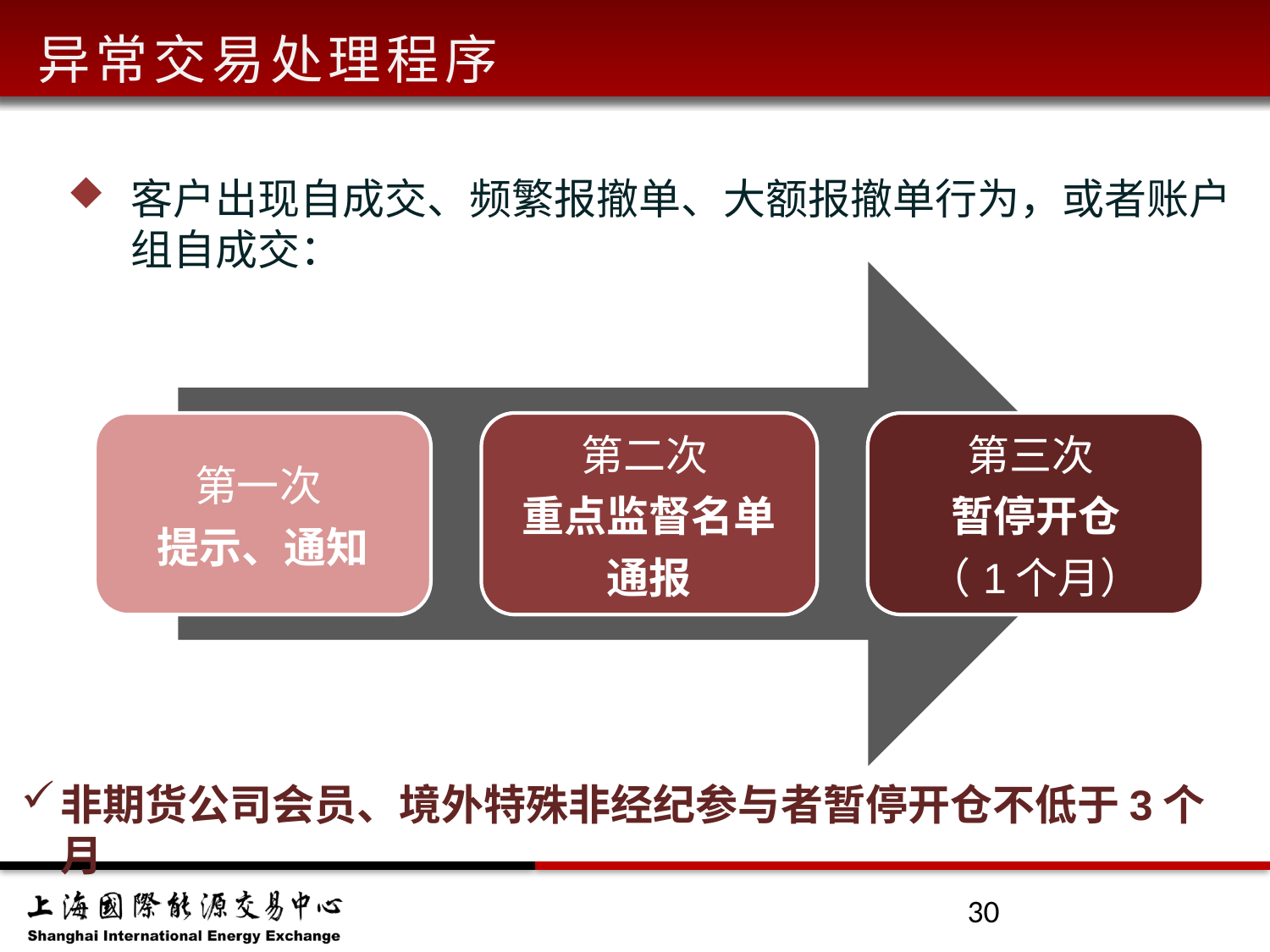

异常交易处理程序
客户出现自成交、频繁报撤单、大额报撤单行为，或者账户组自成交：

第一次
提示、通知
第二次
重点监督名单
通报
第三次
暂停开仓
（1个月）
非期货公司会员、境外特殊非经纪参与者暂停开仓不低于3个月
30